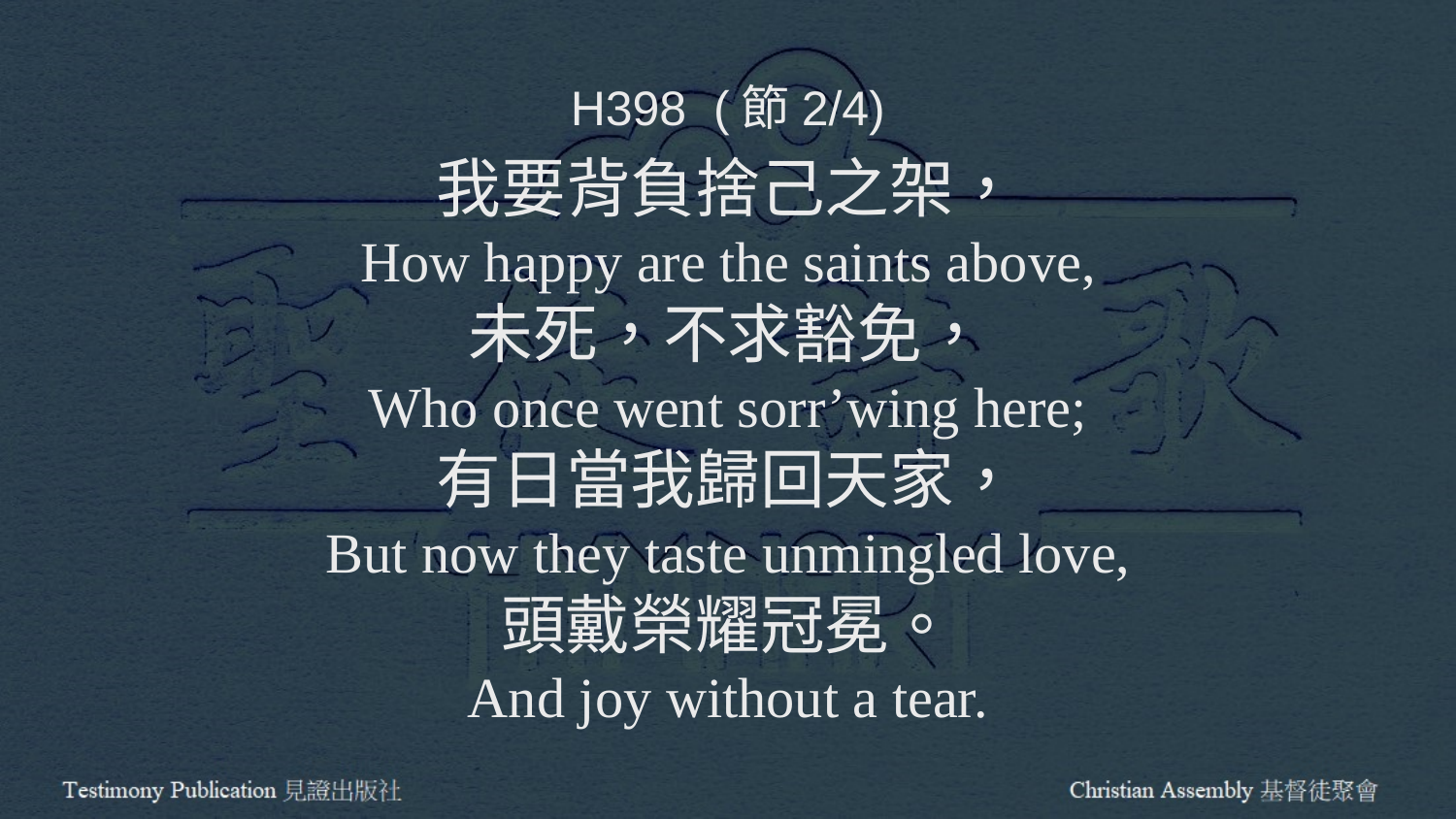

H398  (節2/4)
我要背負捨己之架，
How happy are the saints above,
未死，不求豁免，
Who once went sorr’wing here;
有日當我歸回天家，
But now they taste unmingled love,
頭戴榮耀冠冕。
And joy without a tear.